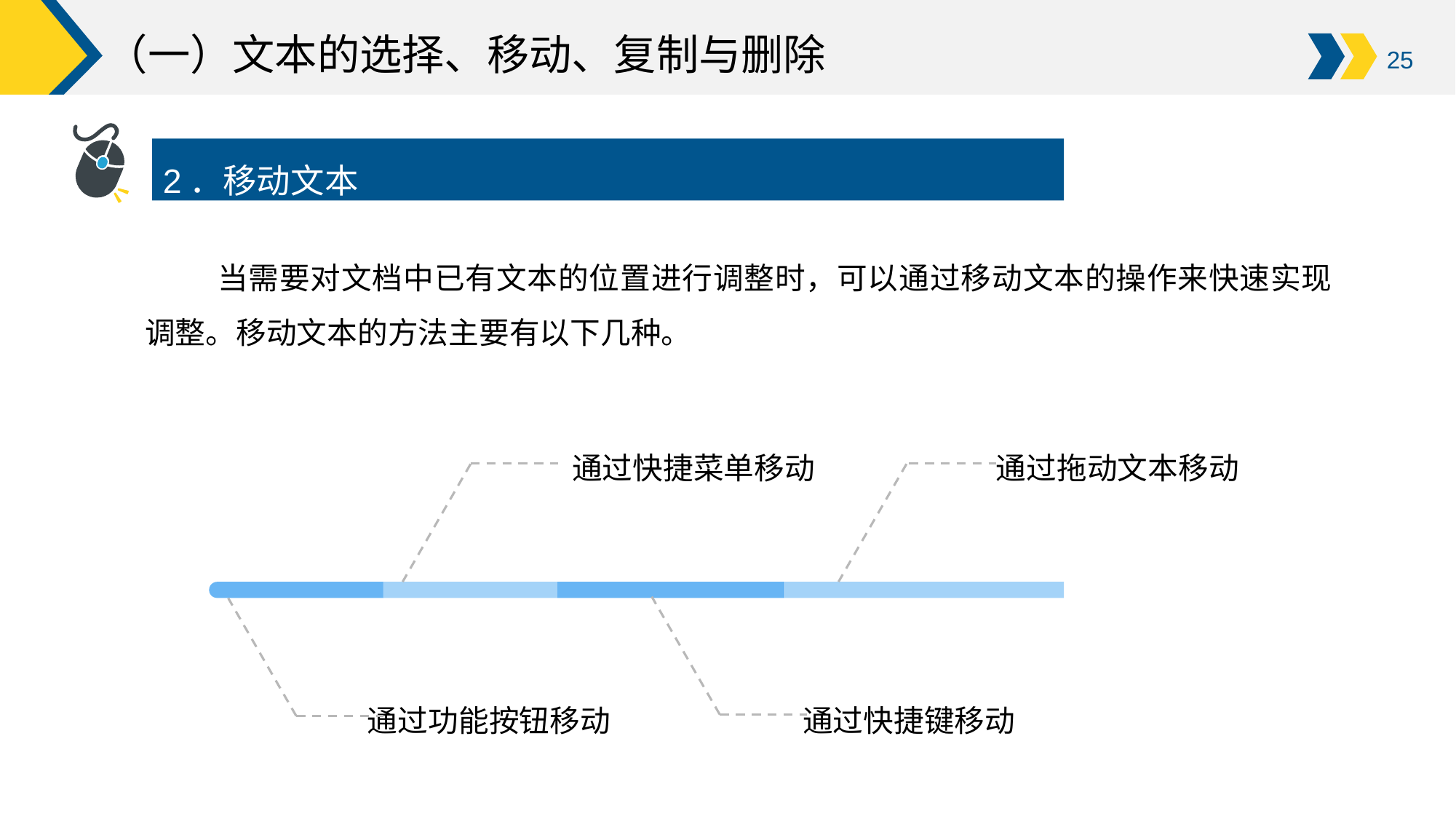

# （一）文本的选择、移动、复制与删除

2．移动文本
当需要对文档中已有文本的位置进行调整时，可以通过移动文本的操作来快速实现调整。移动文本的方法主要有以下几种。
通过快捷菜单移动
通过拖动文本移动

通过功能按钮移动
通过快捷键移动